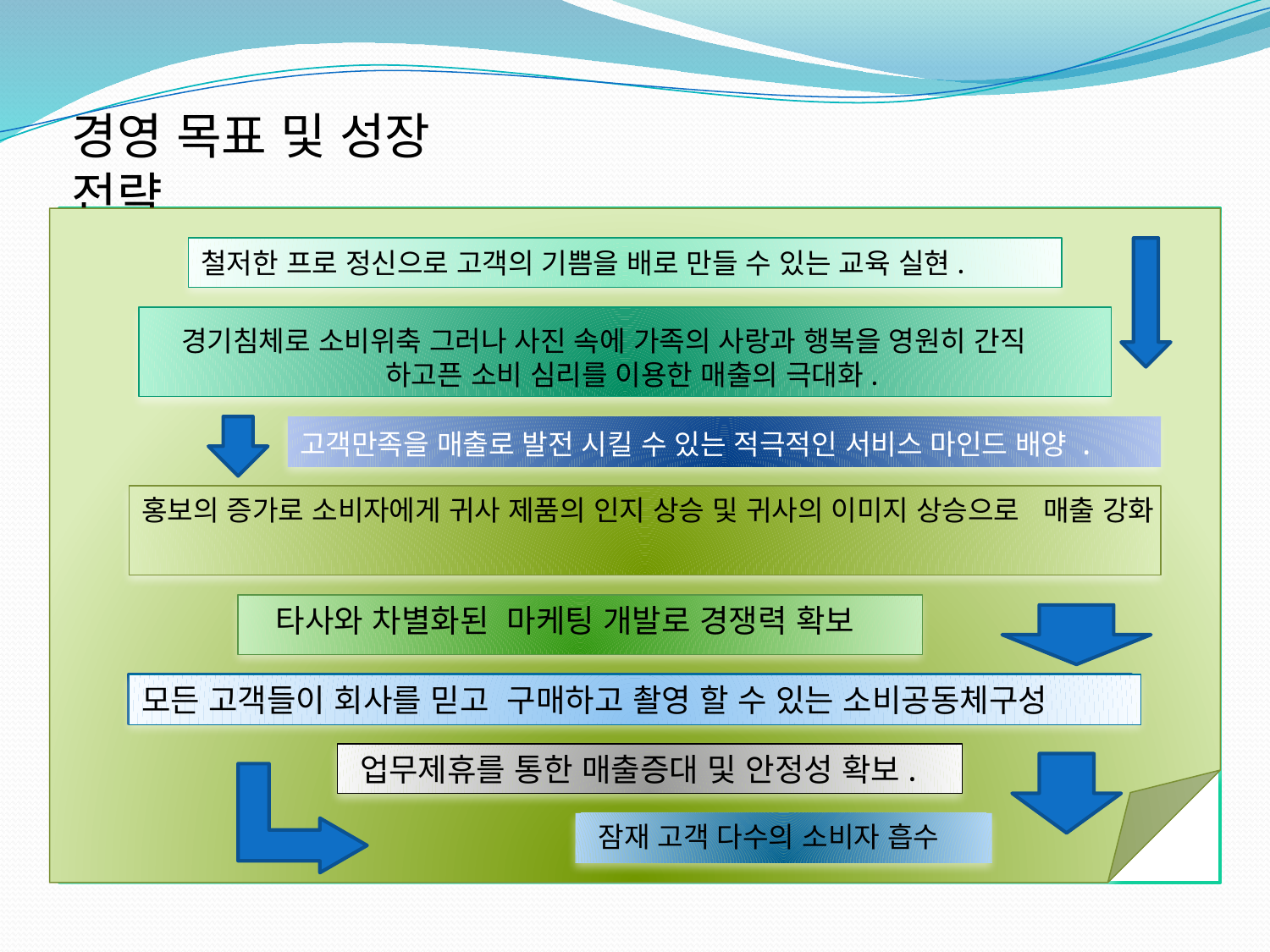

경영 목표 및 성장 전략

철저한 프로 정신으로 고객의 기쁨을 배로 만들 수 있는 교육 실현.

   경기침체로 소비위축 그러나 사진 속에 가족의 사랑과 행복을 영원히 간직                                      하고픈 소비 심리를 이용한 매출의 극대화.

고객만족을 매출로 발전 시킬 수 있는 적극적인 서비스 마인드 배양 .

홍보의 증가로 소비자에게 귀사 제품의 인지 상승 및 귀사의 이미지 상승으로   매출 강화

  타사와 차별화된  마케팅 개발로 경쟁력 확보

모든 고객들이 회사를 믿고  구매하고 촬영 할 수 있는 소비공동체구성

업무제휴를 통한 매출증대 및 안정성 확보.

   잠재 고객 다수의 소비자 흡수